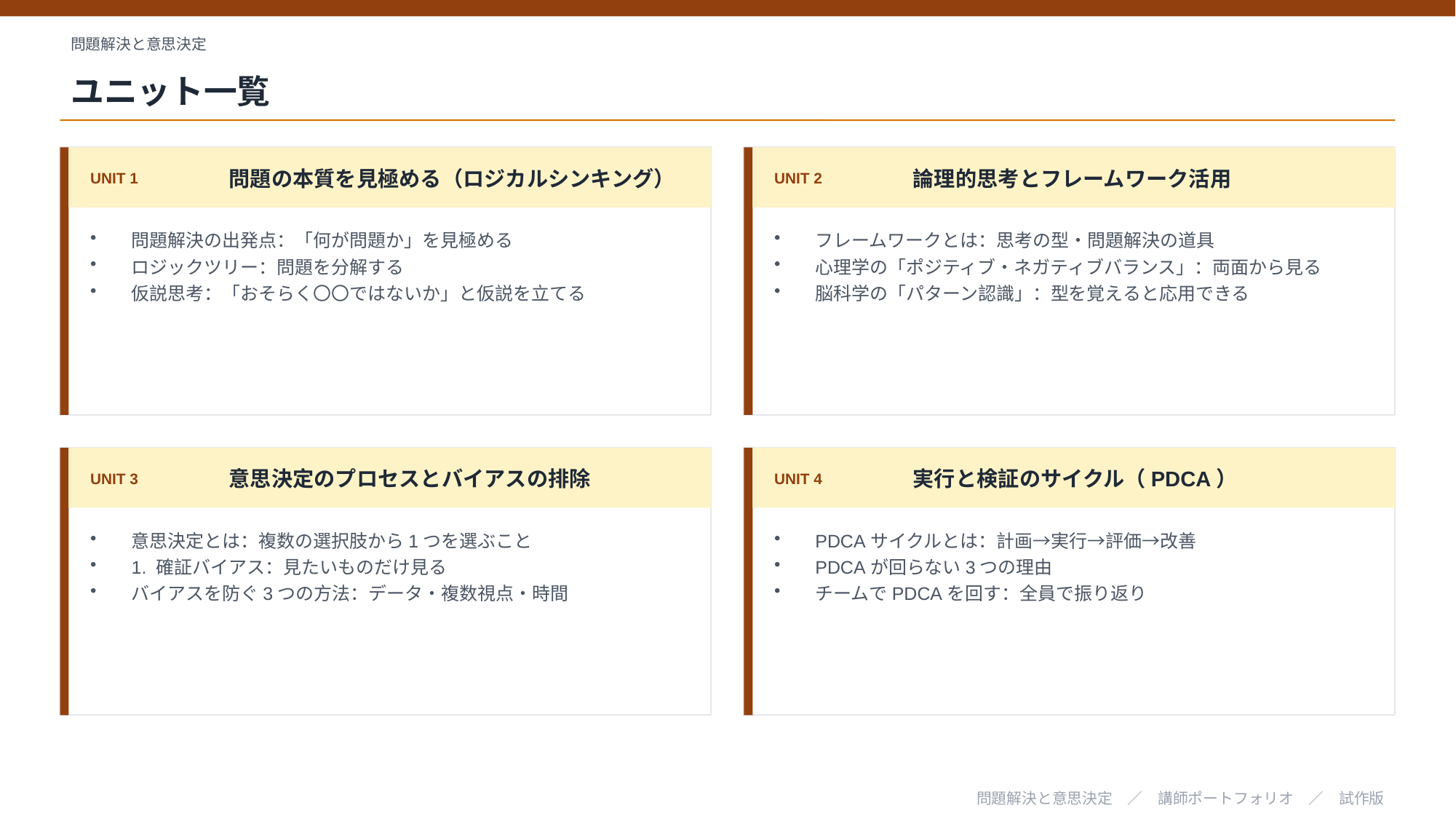

問題解決と意思決定
ユニット一覧

UNIT 1
問題の本質を見極める（ロジカルシンキング）
UNIT 2
論理的思考とフレームワーク活用
問題解決の出発点：「何が問題か」を見極める
ロジックツリー：問題を分解する
仮説思考：「おそらく〇〇ではないか」と仮説を立てる
フレームワークとは：思考の型・問題解決の道具
心理学の「ポジティブ・ネガティブバランス」：両面から見る
脳科学の「パターン認識」：型を覚えると応用できる

UNIT 3
意思決定のプロセスとバイアスの排除
UNIT 4
実行と検証のサイクル（PDCA）
意思決定とは：複数の選択肢から1つを選ぶこと
1. 確証バイアス：見たいものだけ見る
バイアスを防ぐ3つの方法：データ・複数視点・時間
PDCAサイクルとは：計画→実行→評価→改善
PDCAが回らない3つの理由
チームでPDCAを回す：全員で振り返り
問題解決と意思決定　／　講師ポートフォリオ　／　試作版